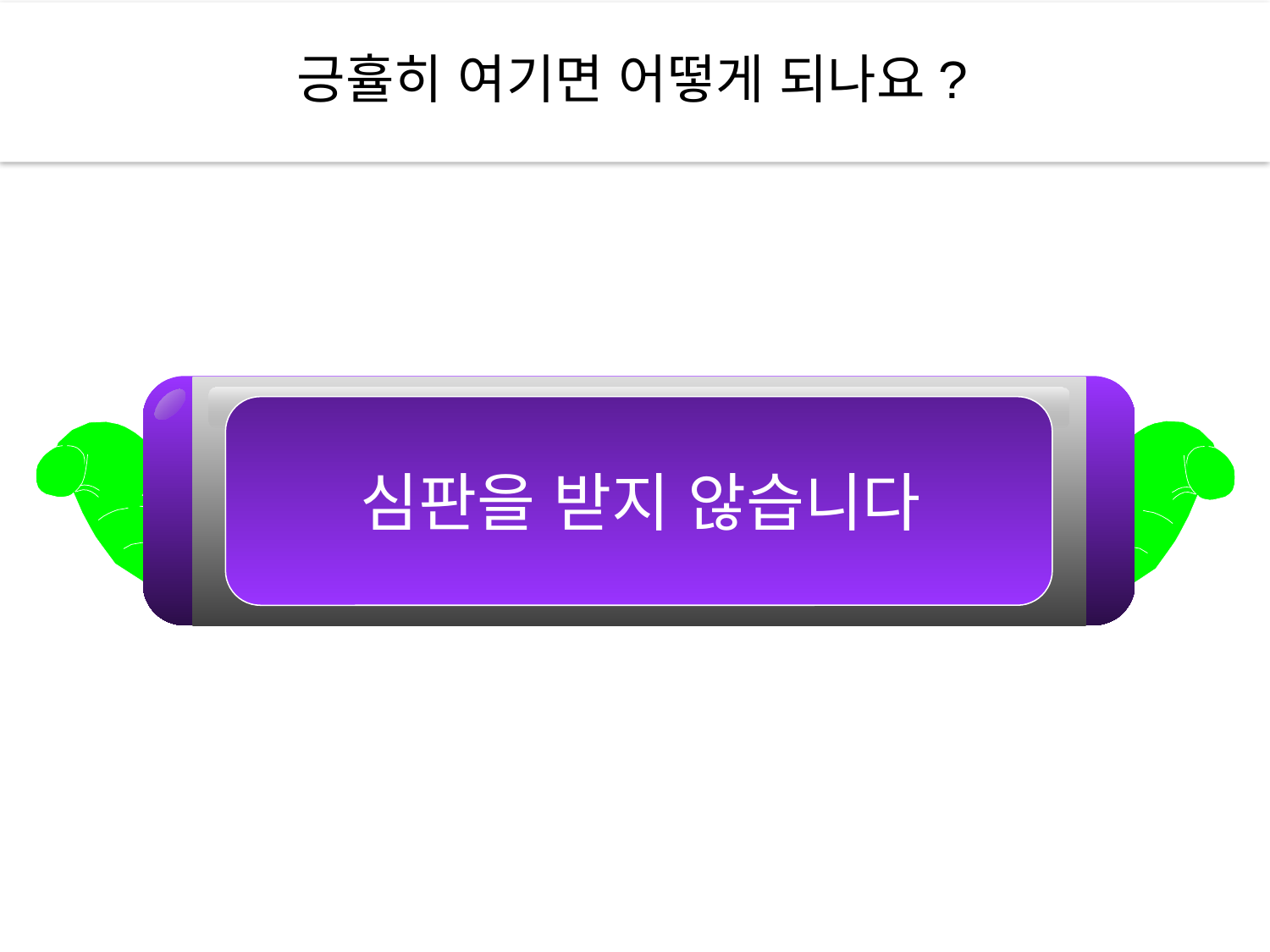

긍휼히 여기면 어떻게 되나요?

심판을 받지 않습니다